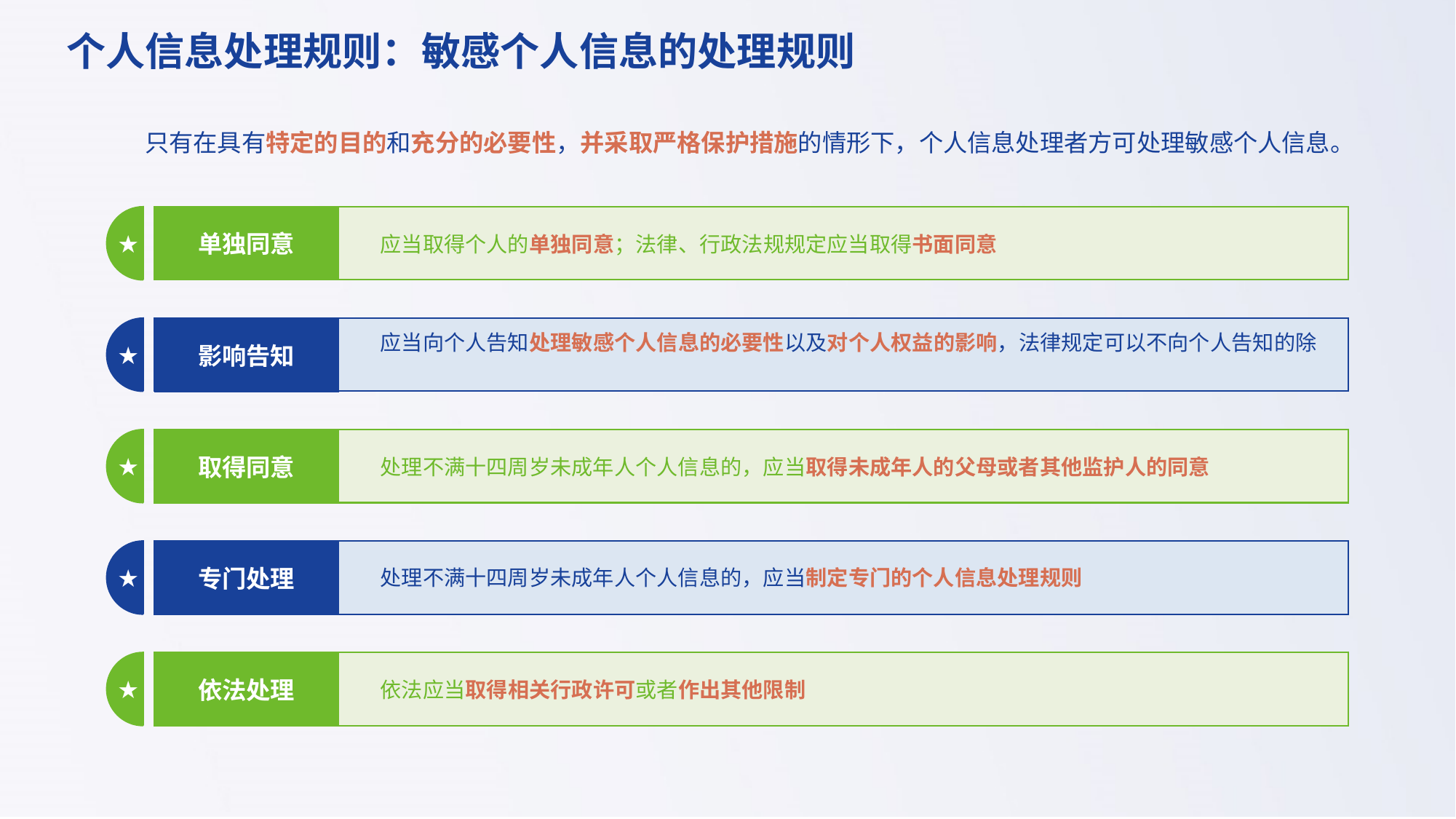

个人信息处理规则：敏感个人信息的处理规则
只有在具有特定的目的和充分的必要性，并采取严格保护措施的情形下，个人信息处理者方可处理敏感个人信息。
★
单独同意
应当取得个人的单独同意；法律、行政法规规定应当取得书面同意
★
应当向个人告知处理敏感个人信息的必要性以及对个人权益的影响，法律规定可以不向个人告知的除外
影响告知
★
处理不满十四周岁未成年人个人信息的，应当取得未成年人的父母或者其他监护人的同意
取得同意
★
处理不满十四周岁未成年人个人信息的，应当制定专门的个人信息处理规则
专门处理
★
依法应当取得相关行政许可或者作出其他限制
依法处理